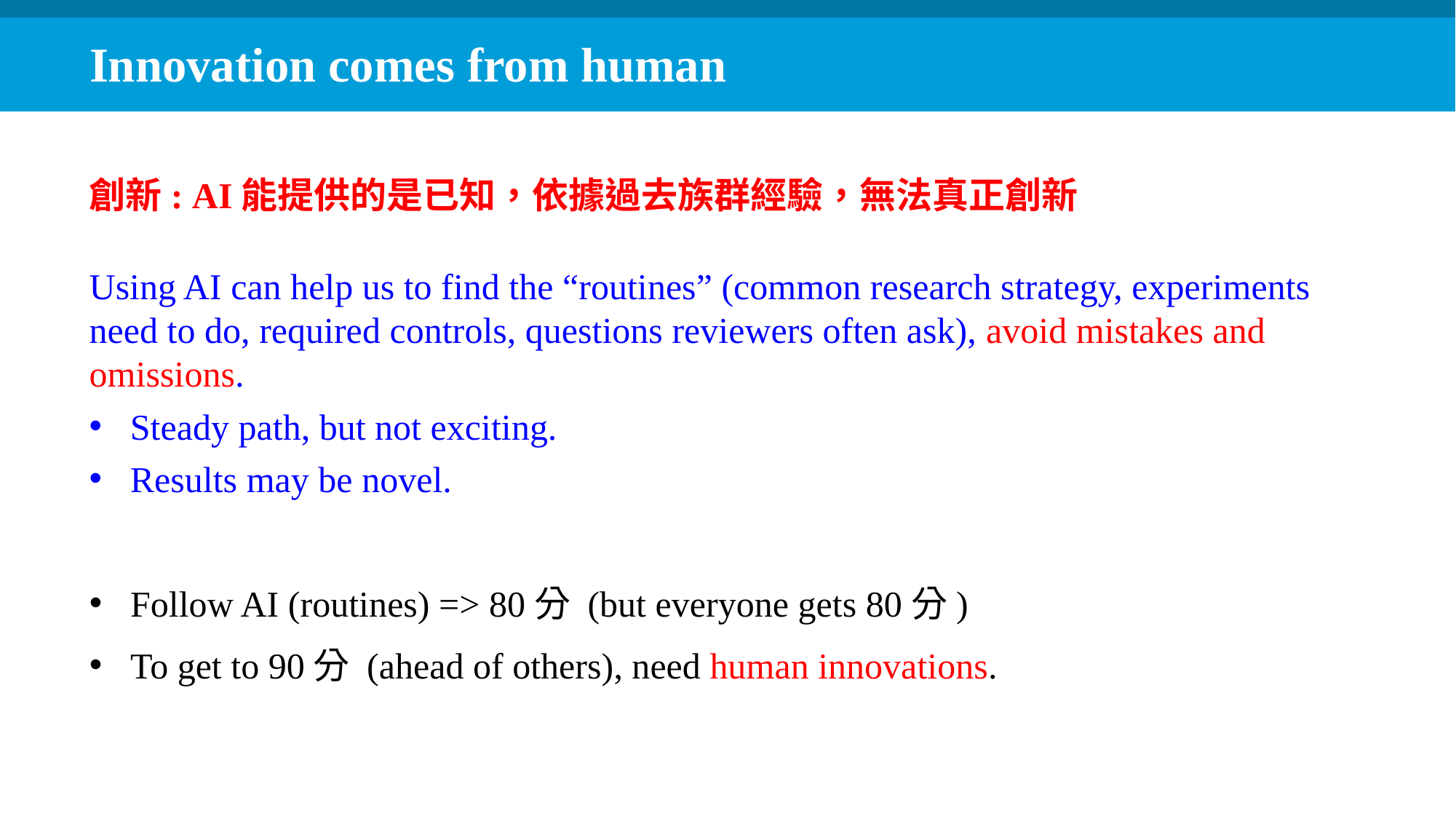

Innovation comes from human
創新: AI能提供的是已知，依據過去族群經驗，無法真正創新
Using AI can help us to find the “routines” (common research strategy, experiments need to do, required controls, questions reviewers often ask), avoid mistakes and omissions.
Steady path, but not exciting.
Results may be novel.

Follow AI (routines) => 80分 (but everyone gets 80分)
To get to 90分 (ahead of others), need human innovations.